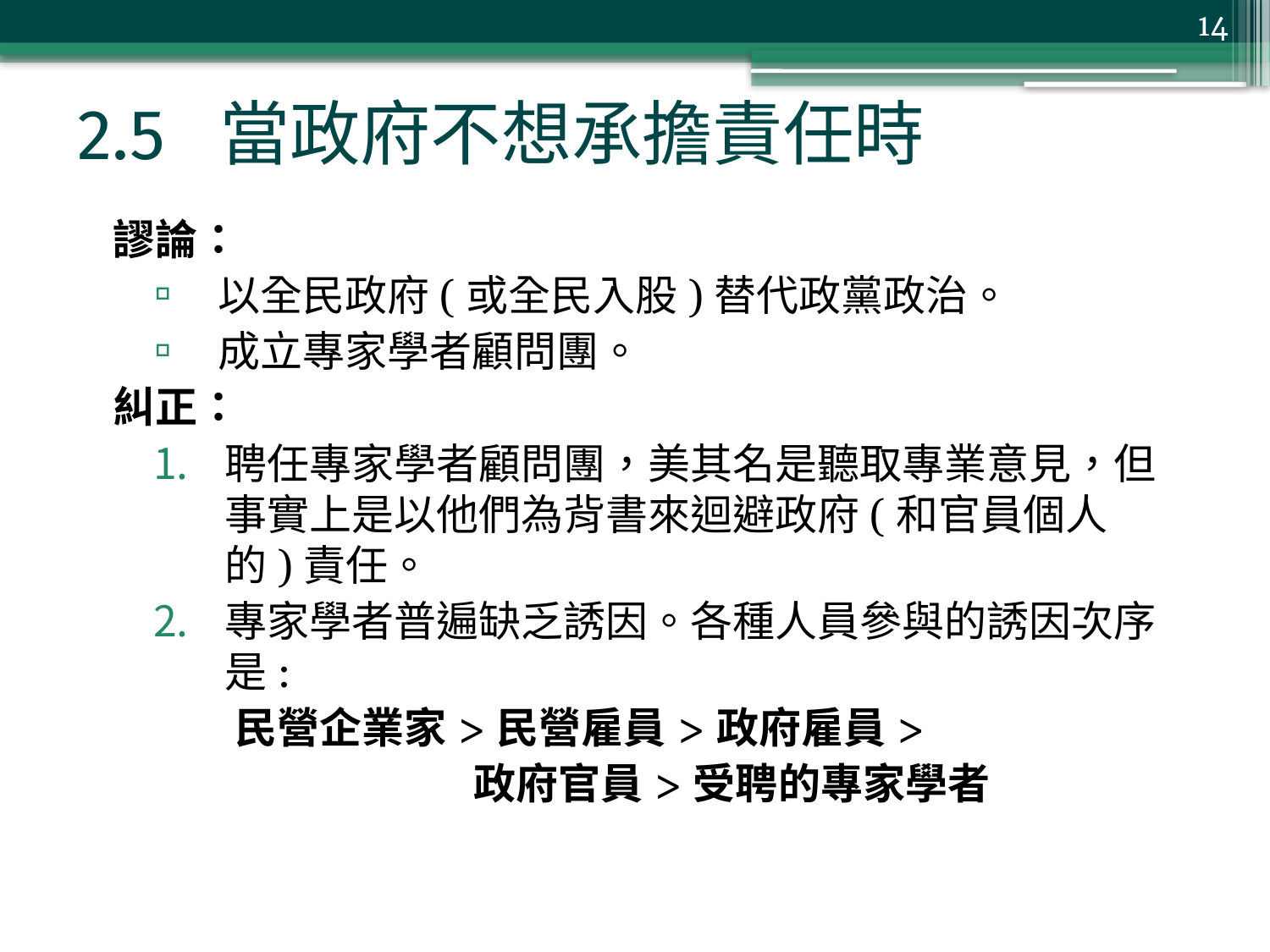

14
# 2.5  當政府不想承擔責任時
謬論：
以全民政府(或全民入股)替代政黨政治。
成立專家學者顧問團。
糾正：
聘任專家學者顧問團，美其名是聽取專業意見，但事實上是以他們為背書來迴避政府(和官員個人的)責任。
專家學者普遍缺乏誘因。各種人員參與的誘因次序是:
民營企業家>民營雇員>政府雇員>
                        政府官員>受聘的專家學者